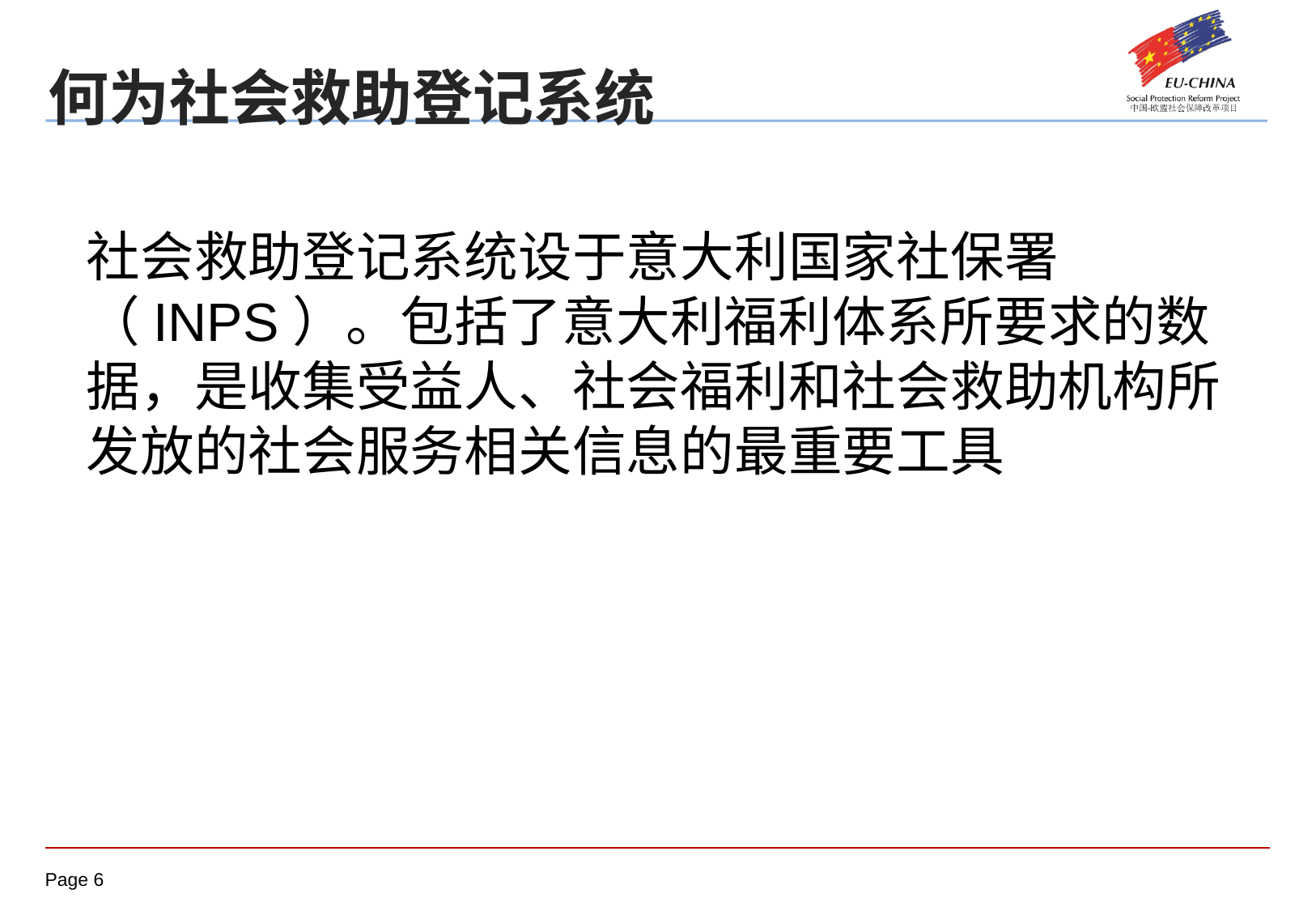

何为社会救助登记系统
社会救助登记系统设于意大利国家社保署（INPS）。包括了意大利福利体系所要求的数据，是收集受益人、社会福利和社会救助机构所发放的社会服务相关信息的最重要工具